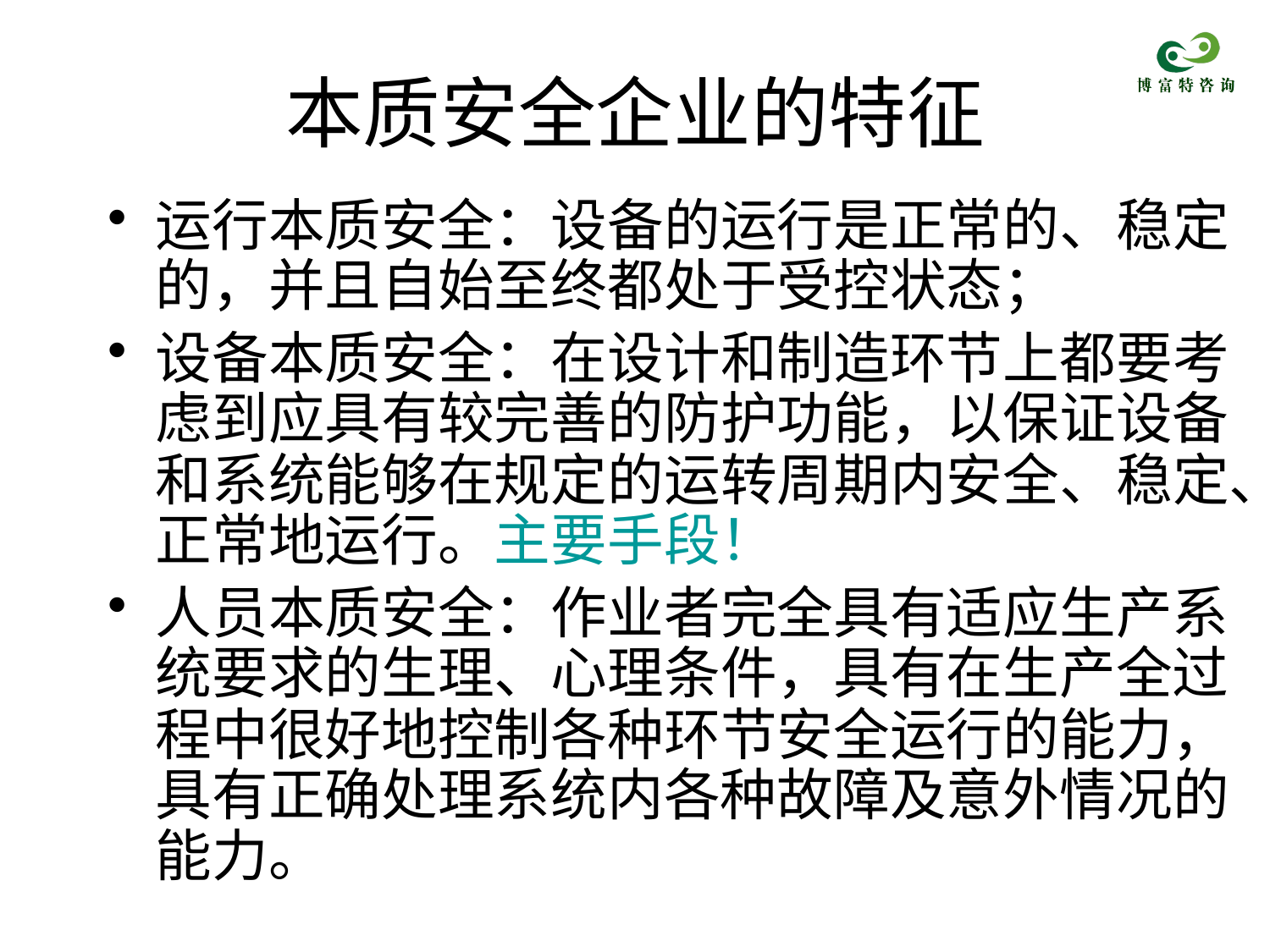

# 本质安全企业的特征
运行本质安全：设备的运行是正常的、稳定的，并且自始至终都处于受控状态；
设备本质安全：在设计和制造环节上都要考虑到应具有较完善的防护功能，以保证设备和系统能够在规定的运转周期内安全、稳定、正常地运行。主要手段！
人员本质安全：作业者完全具有适应生产系统要求的生理、心理条件，具有在生产全过程中很好地控制各种环节安全运行的能力，具有正确处理系统内各种故障及意外情况的能力。